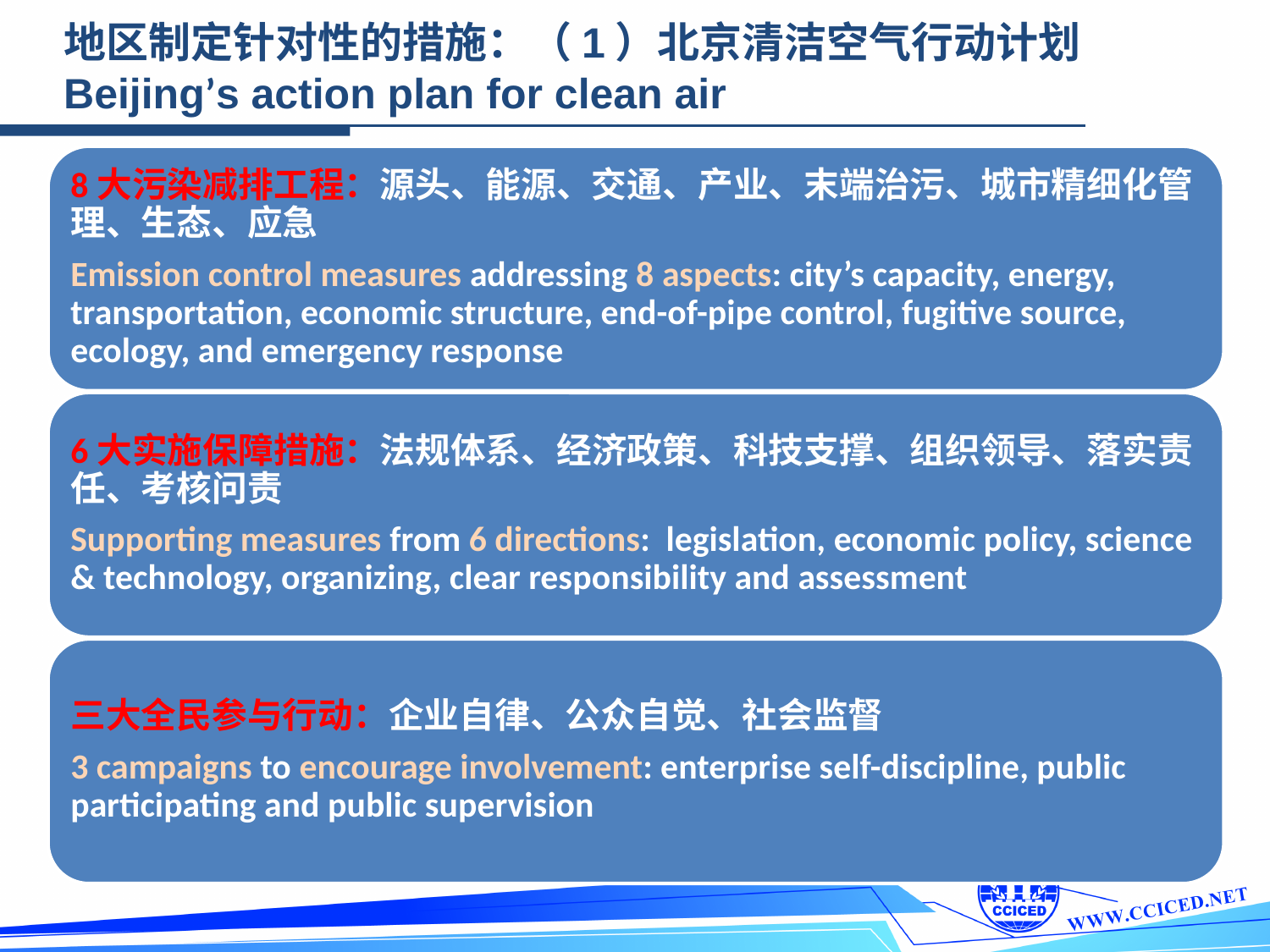

地区制定针对性的措施：（1）北京清洁空气行动计划
Beijing’s action plan for clean air
8大污染减排工程：源头、能源、交通、产业、末端治污、城市精细化管理、生态、应急
Emission control measures addressing 8 aspects: city’s capacity, energy, transportation, economic structure, end-of-pipe control, fugitive source, ecology, and emergency response
6大实施保障措施：法规体系、经济政策、科技支撑、组织领导、落实责任、考核问责
Supporting measures from 6 directions:  legislation, economic policy, science & technology, organizing, clear responsibility and assessment
三大全民参与行动：企业自律、公众自觉、社会监督
3 campaigns to encourage involvement: enterprise self-discipline, public participating and public supervision